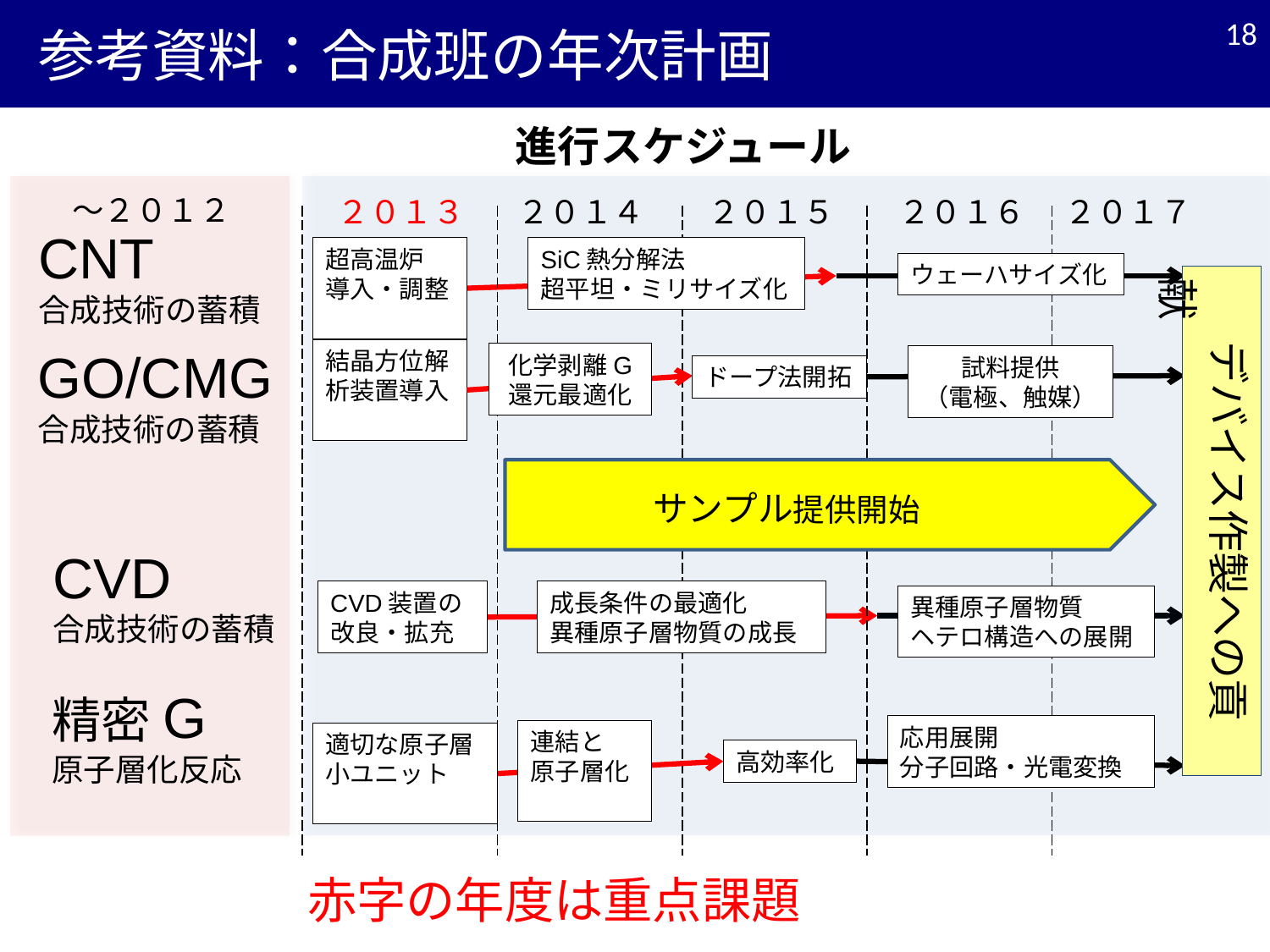

18
 参考資料：合成班の年次計画
進行スケジュール

～２０１２
２０１３　   ２０１４　　２０１５　　２０１６　 ２０１７
CNT
合成技術の蓄積
超高温炉
導入・調整
SiC熱分解法
超平坦・ミリサイズ化
ウェーハサイズ化
　　デバイス作製への貢献
GO/CMG
合成技術の蓄積
結晶方位解析装置導入
化学剥離G
還元最適化
試料提供
（電極、触媒）
ドープ法開拓

サンプル提供開始
CVD
合成技術の蓄積
CVD装置の改良・拡充
成長条件の最適化
異種原子層物質の成長
異種原子層物質
ヘテロ構造への展開
精密G
原子層化反応
応用展開
分子回路・光電変換
連結と
原子層化
適切な原子層
小ユニット
高効率化
赤字の年度は重点課題